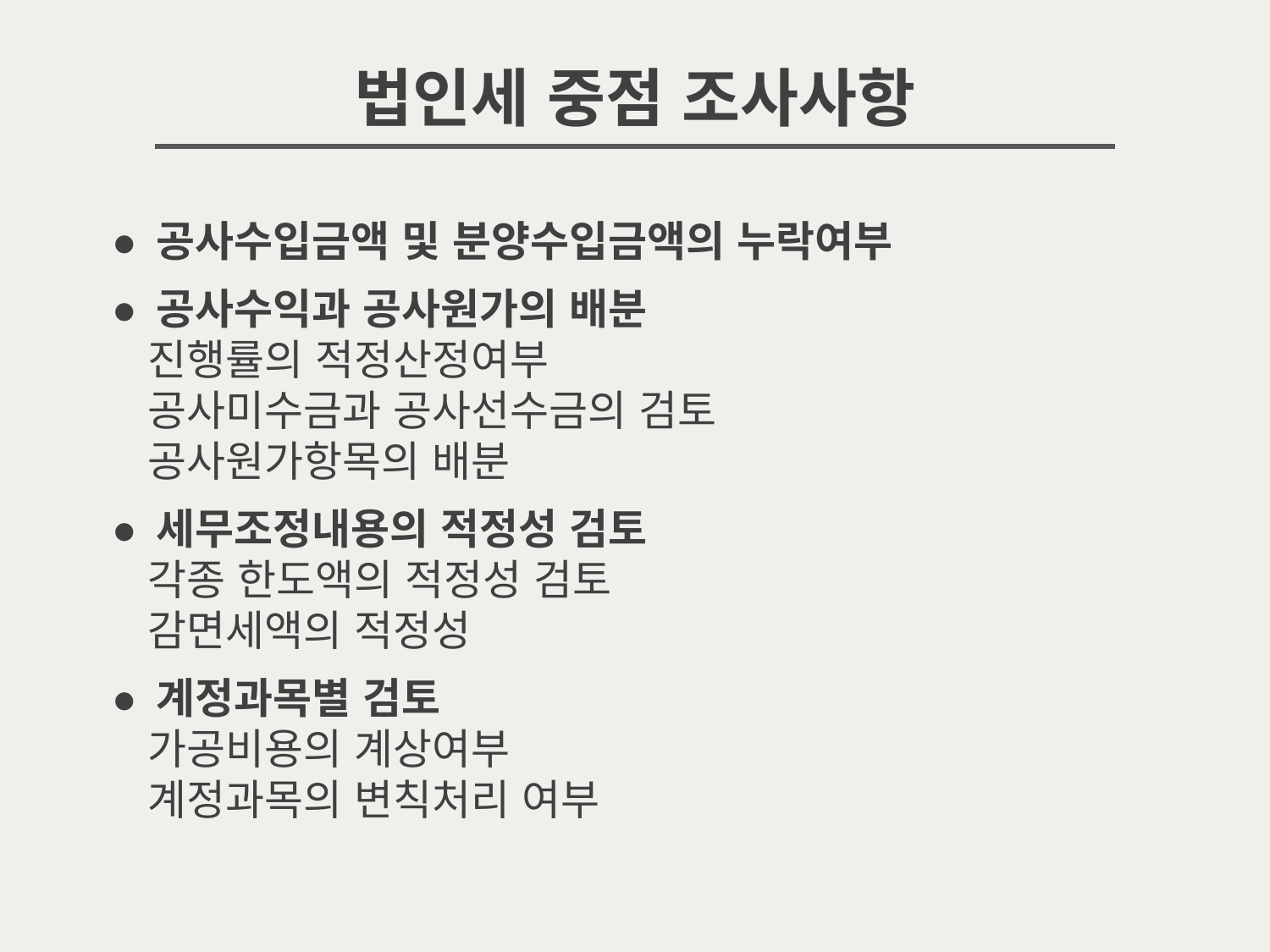

법인세 중점 조사사항

⦁ 공사수입금액 및 분양수입금액의 누락여부

⦁ 공사수익과 공사원가의 배분
  진행률의 적정산정여부
  공사미수금과 공사선수금의 검토
  공사원가항목의 배분

⦁ 세무조정내용의 적정성 검토
  각종 한도액의 적정성 검토
  감면세액의 적정성

⦁ 계정과목별 검토
  가공비용의 계상여부
  계정과목의 변칙처리 여부